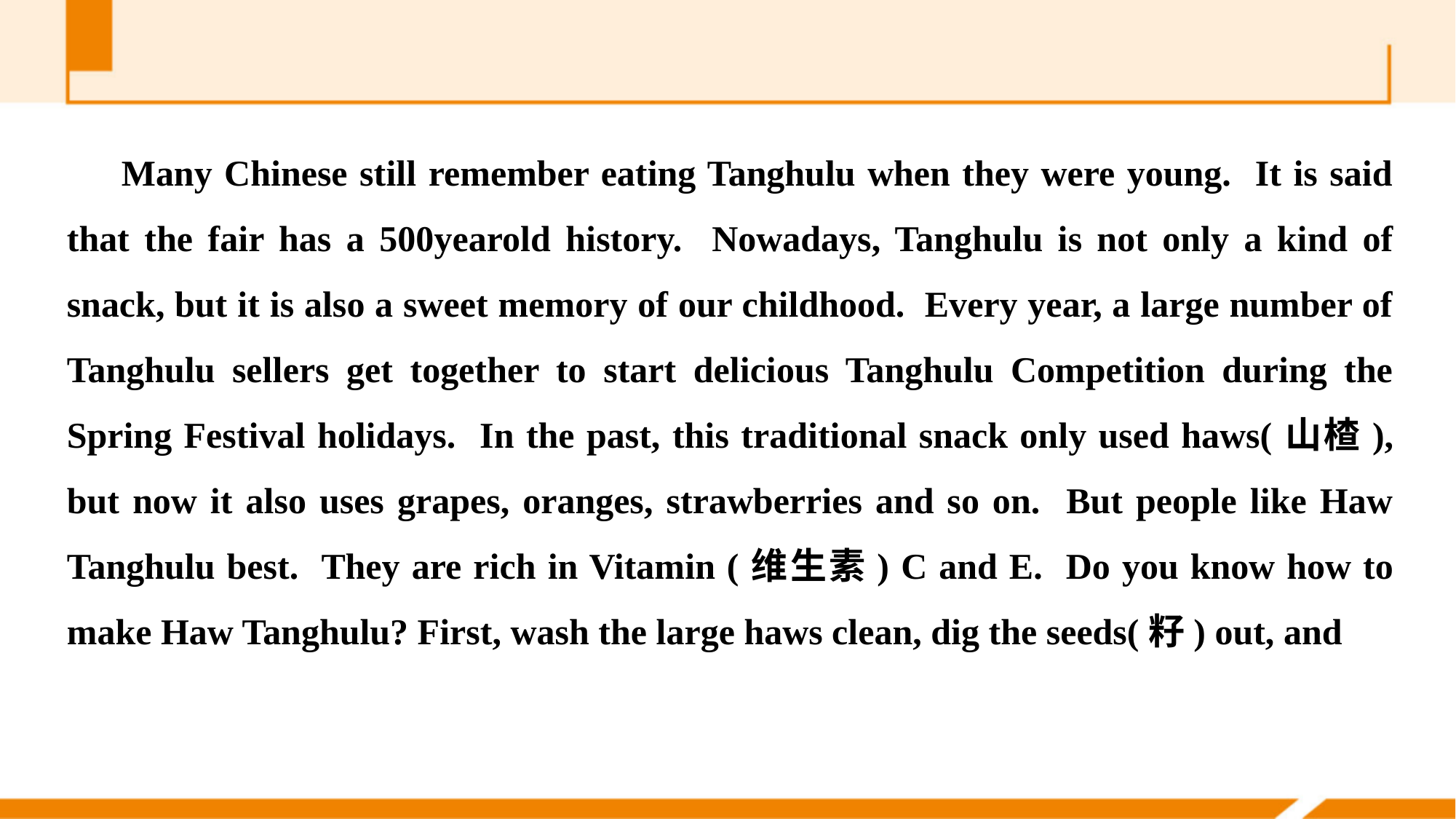

Many Chinese still remember eating Tanghulu when they were young.  It is said that the fair has a 500­year­old history.  Nowadays, Tanghulu is not only a kind of snack, but it is also a sweet memory of our childhood.  Every year, a large number of Tanghulu sellers get together to start delicious Tanghulu Competition during the Spring Festival holidays.  In the past, this traditional snack only used haws(山楂), but now it also uses grapes, oranges, strawberries and so on.  But people like Haw Tanghulu best.  They are rich in Vitamin (维生素) C and E.  Do you know how to make Haw Tanghulu? First, wash the large haws clean, dig the seeds(籽) out, and